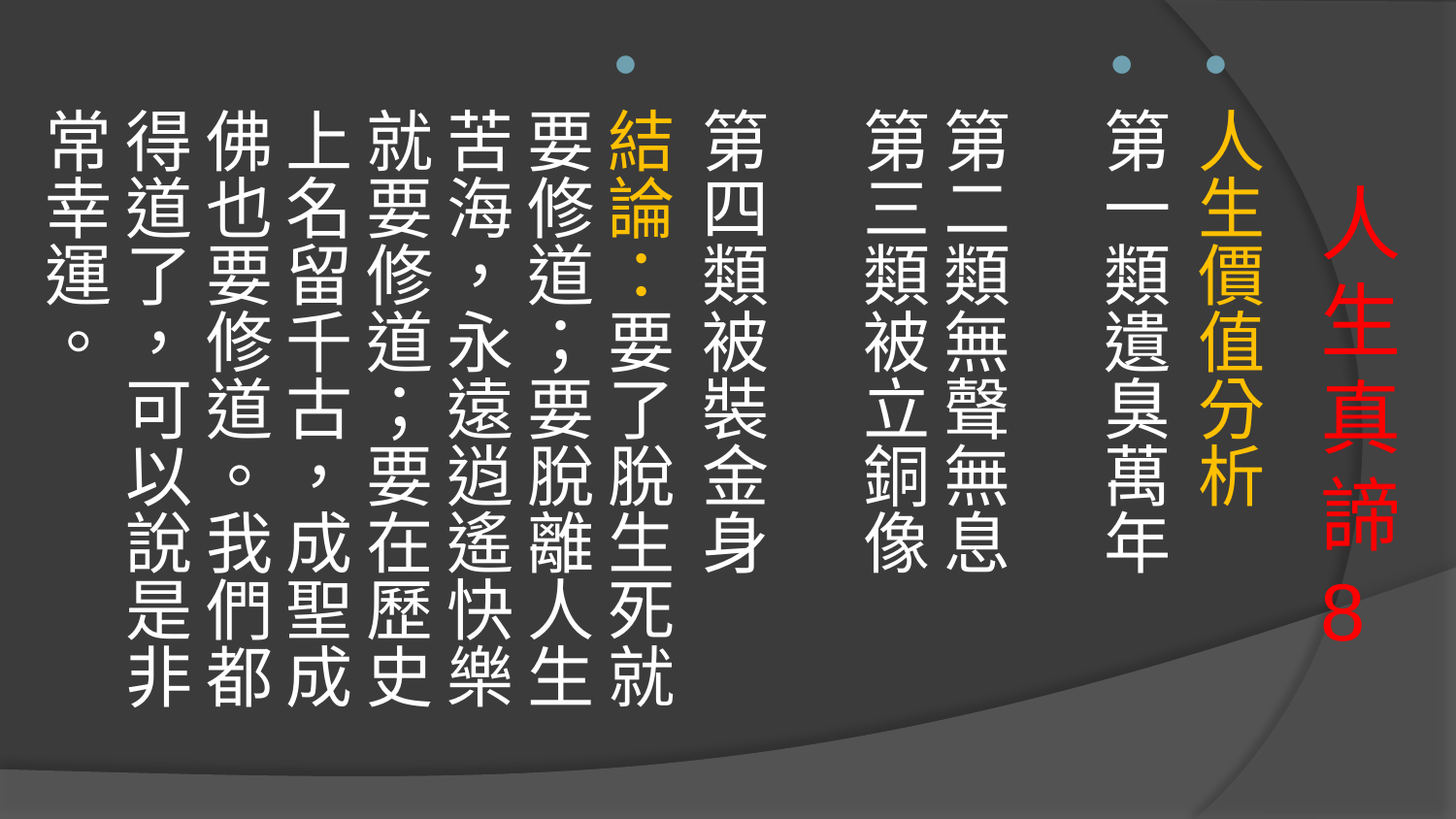

人生價值分析
第一類遺臭萬年　　　　
第二類無聲無息
第三類被立銅像　　　
第四類被裝金身
結論：要了脫生死就要修道；要脫離人生苦海，永遠逍遙快樂就要修道；要在歷史上名留千古，成聖成佛也要修道。我們都得道了，可以說是非常幸運。
# 人生真諦8